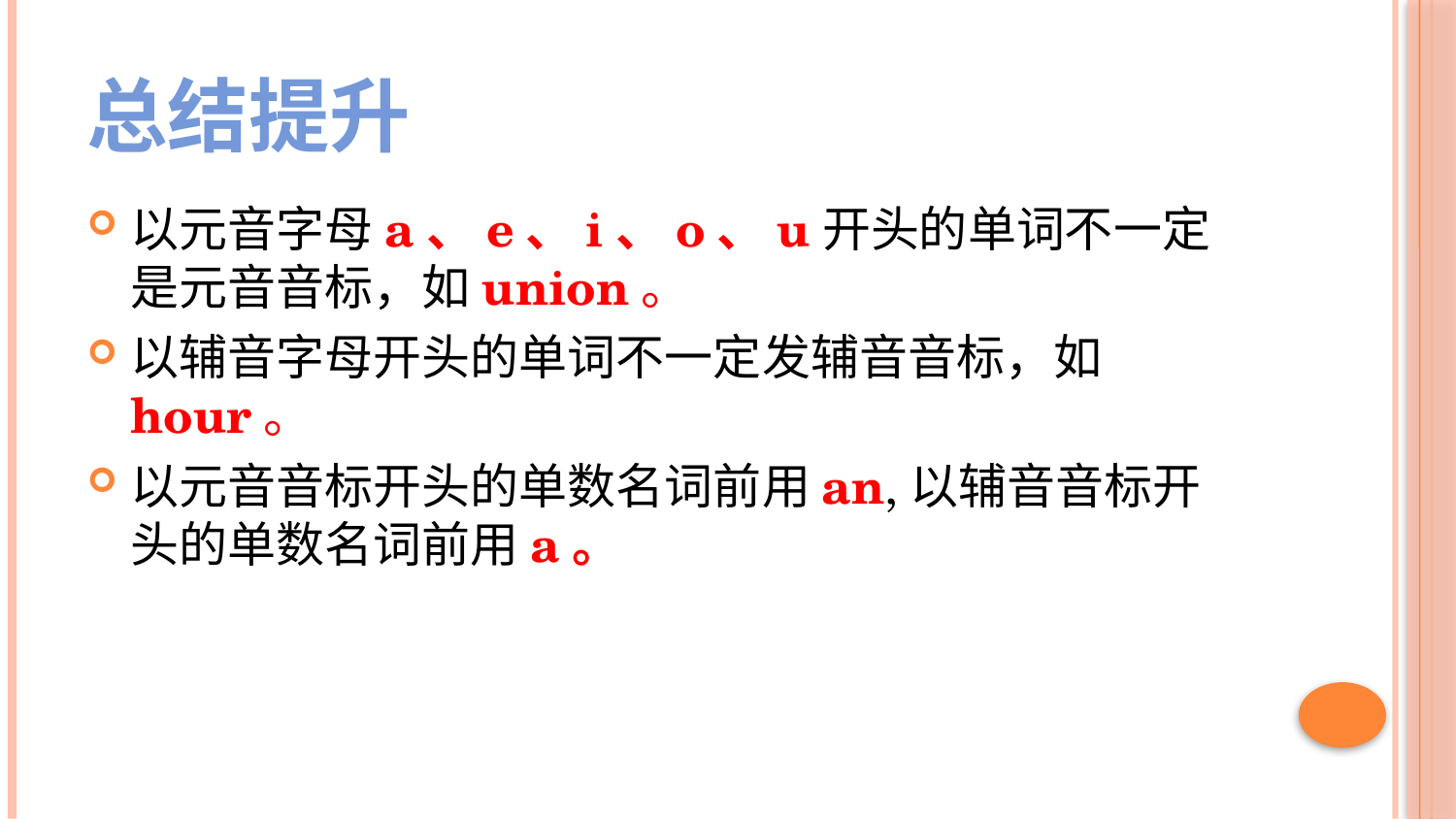

# 总结提升
以元音字母a、e、i、o、u开头的单词不一定是元音音标，如union。
以辅音字母开头的单词不一定发辅音音标，如hour。
以元音音标开头的单数名词前用an,以辅音音标开头的单数名词前用a。